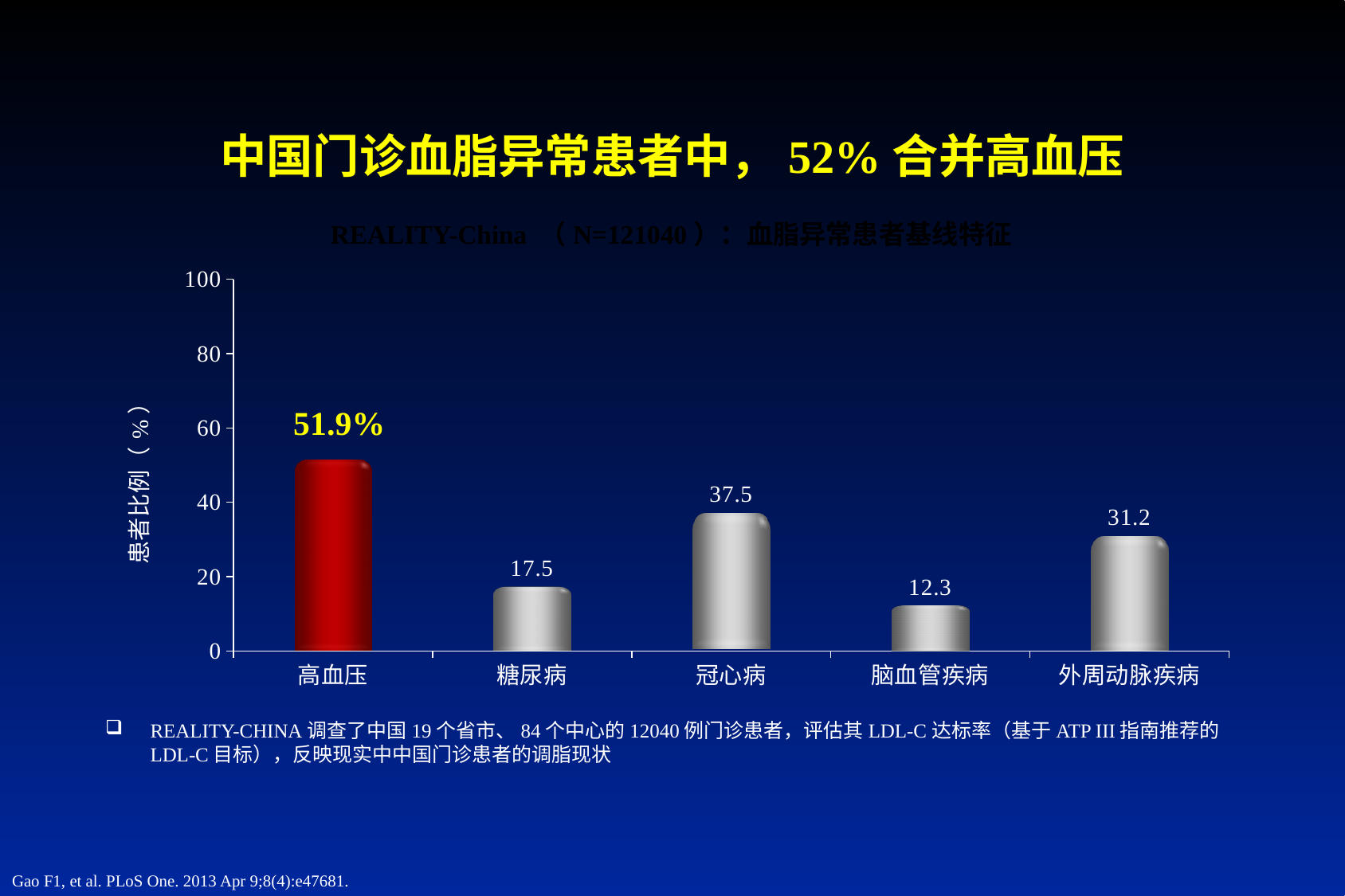

# 中国门诊血脂异常患者中，52%合并高血压
REALITY-China （N=121040）：血脂异常患者基线特征

### Chart

| Category | 系列 1 |
|---|---|
| 高血压 | 51.9 |
| 糖尿病 | 17.5 |
| 冠心病 | 37.5 |
| 脑血管疾病 | 12.3 |
| 外周动脉疾病 | 31.2 |
51.9%
REALITY-CHINA调查了中国19个省市、84个中心的12040例门诊患者，评估其LDL-C达标率（基于ATP III指南推荐的LDL-C目标），反映现实中中国门诊患者的调脂现状
Gao F1, et al. PLoS One. 2013 Apr 9;8(4):e47681.